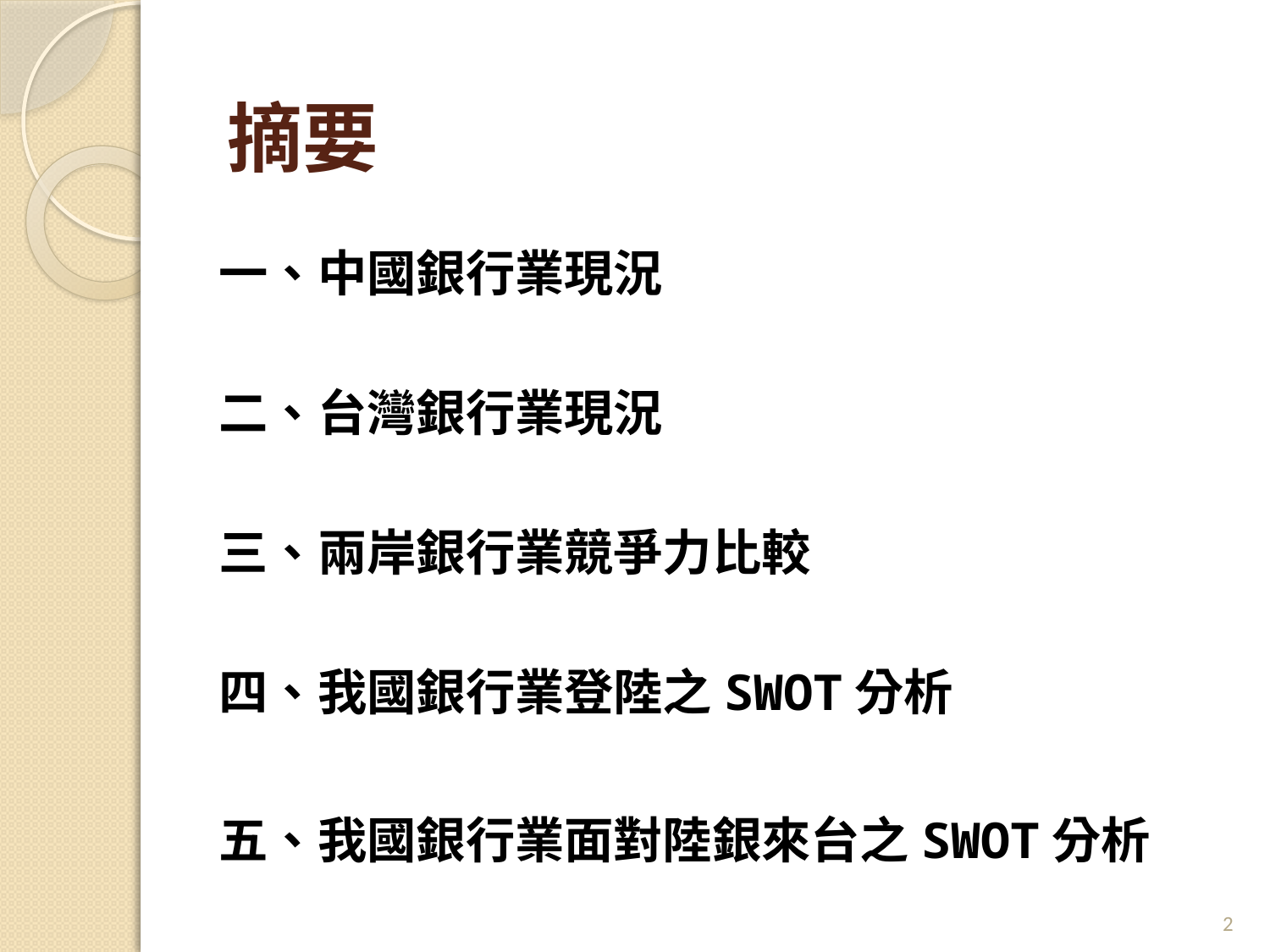

# 摘要
一、中國銀行業現況

二、台灣銀行業現況

三、兩岸銀行業競爭力比較

四、我國銀行業登陸之SWOT分析

五、我國銀行業面對陸銀來台之SWOT分析

2